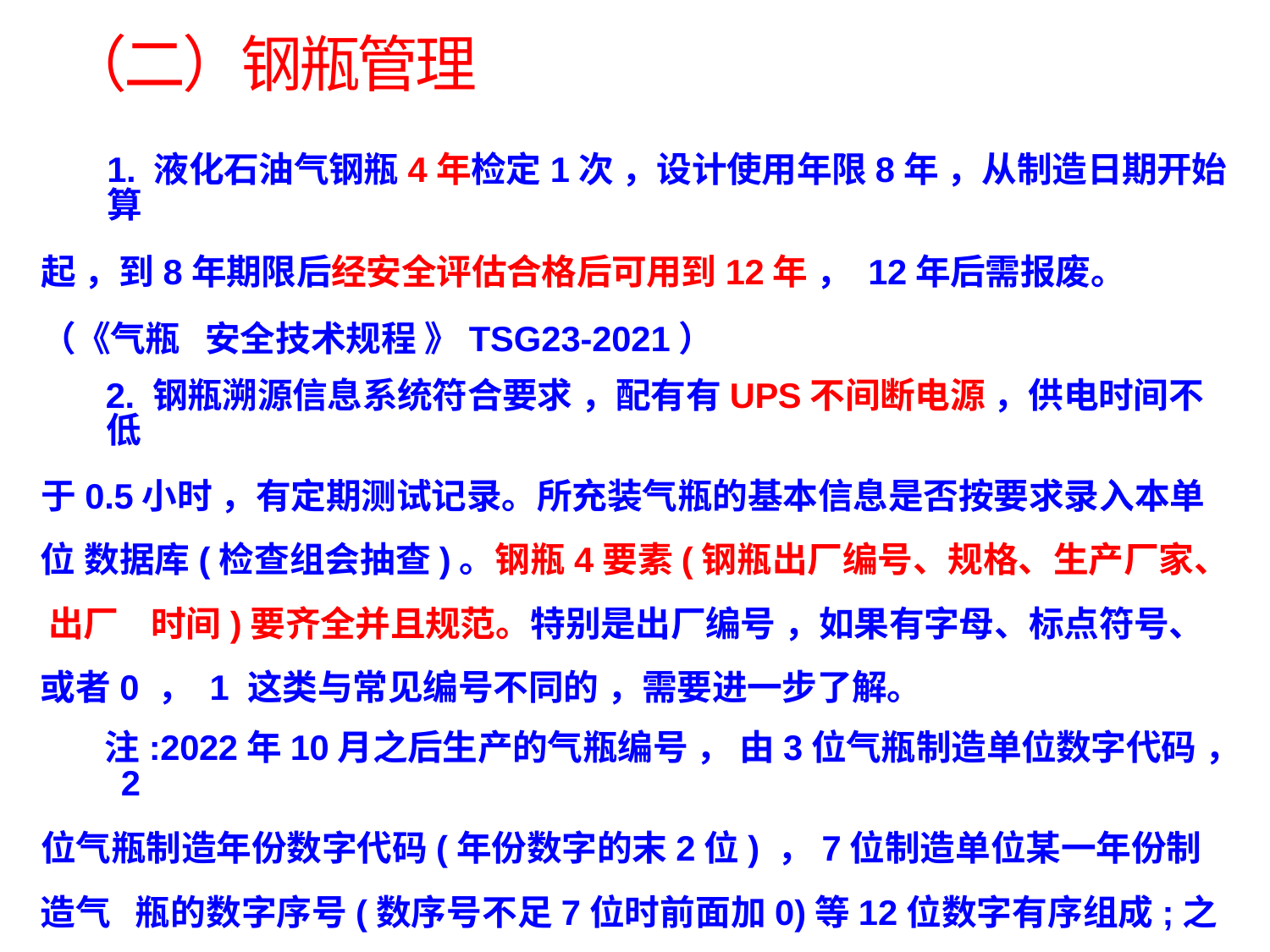

（二）钢瓶管理

1. 液化石油气钢瓶4年检定1次 ，设计使用年限8年 ，从制造日期开始算
起 ，到8年期限后经安全评估合格后可用到12年 ， 12年后需报废。（《气瓶   安全技术规程 》TSG23-2021）
2. 钢瓶溯源信息系统符合要求 ，配有有UPS不间断电源 ，供电时间不低
于0.5小时 ，有定期测试记录。所充装气瓶的基本信息是否按要求录入本单位 数据库(检查组会抽查)。钢瓶4要素(钢瓶出厂编号、规格、生产厂家、 出厂    时间)要齐全并且规范。特别是出厂编号 ，如果有字母、标点符号、或者0 ， 1 这类与常见编号不同的 ，需要进一步了解。
注:2022年10月之后生产的气瓶编号 ， 由3位气瓶制造单位数字代码 ， 2
位气瓶制造年份数字代码(年份数字的末2位) ，7位制造单位某一年份制造气   瓶的数字序号(数序号不足7位时前面加0)等12位数字有序组成;之前的气瓶编 号共7位 ，前3位为生产批号 ，后4位为生产序号。